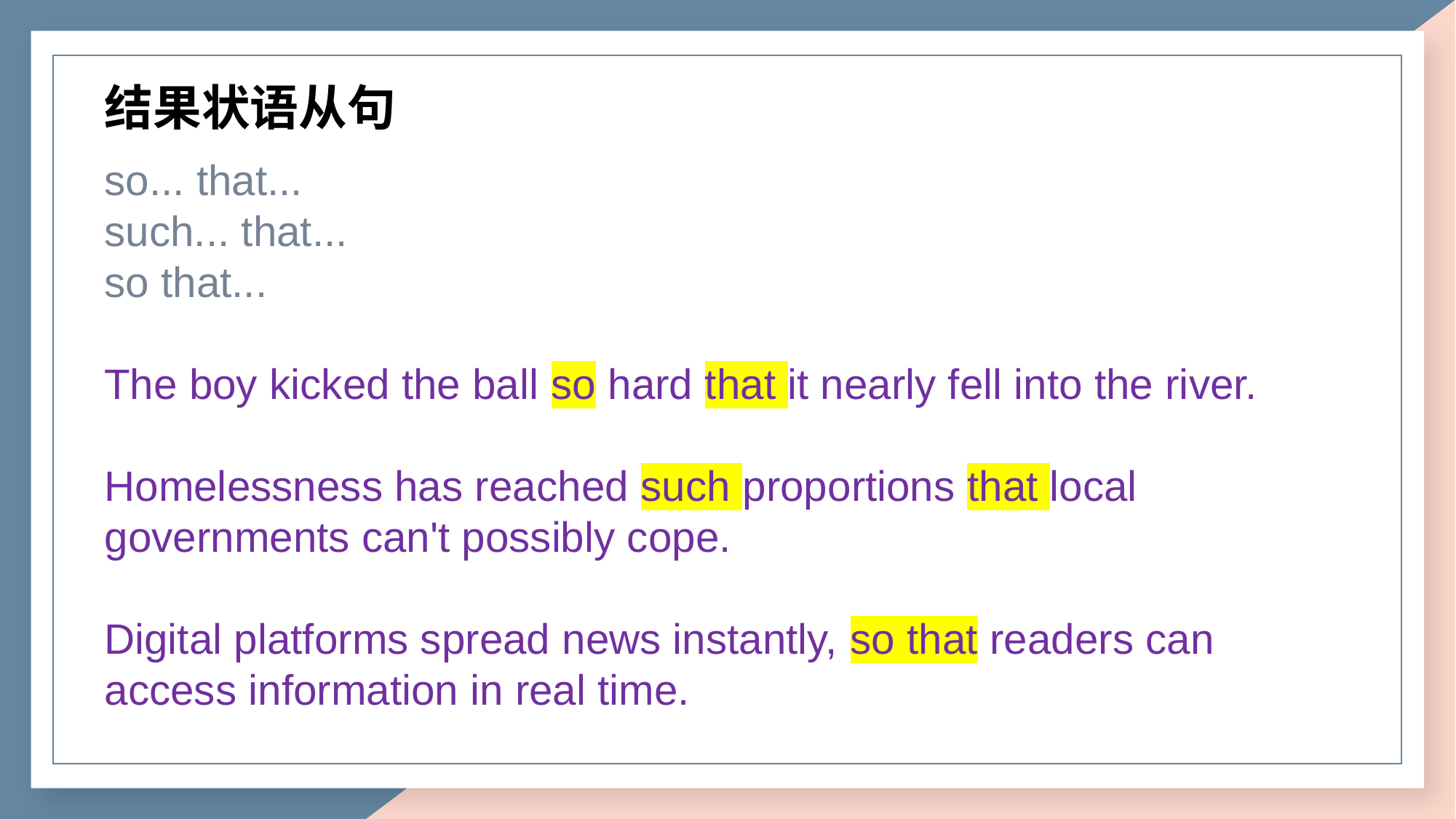

结果状语从句
so... that...
such... that...
so that...

The boy kicked the ball so hard that it nearly fell into the river.

Homelessness has reached such proportions that local governments can't possibly cope.

Digital platforms spread news instantly, so that readers can access information in real time.